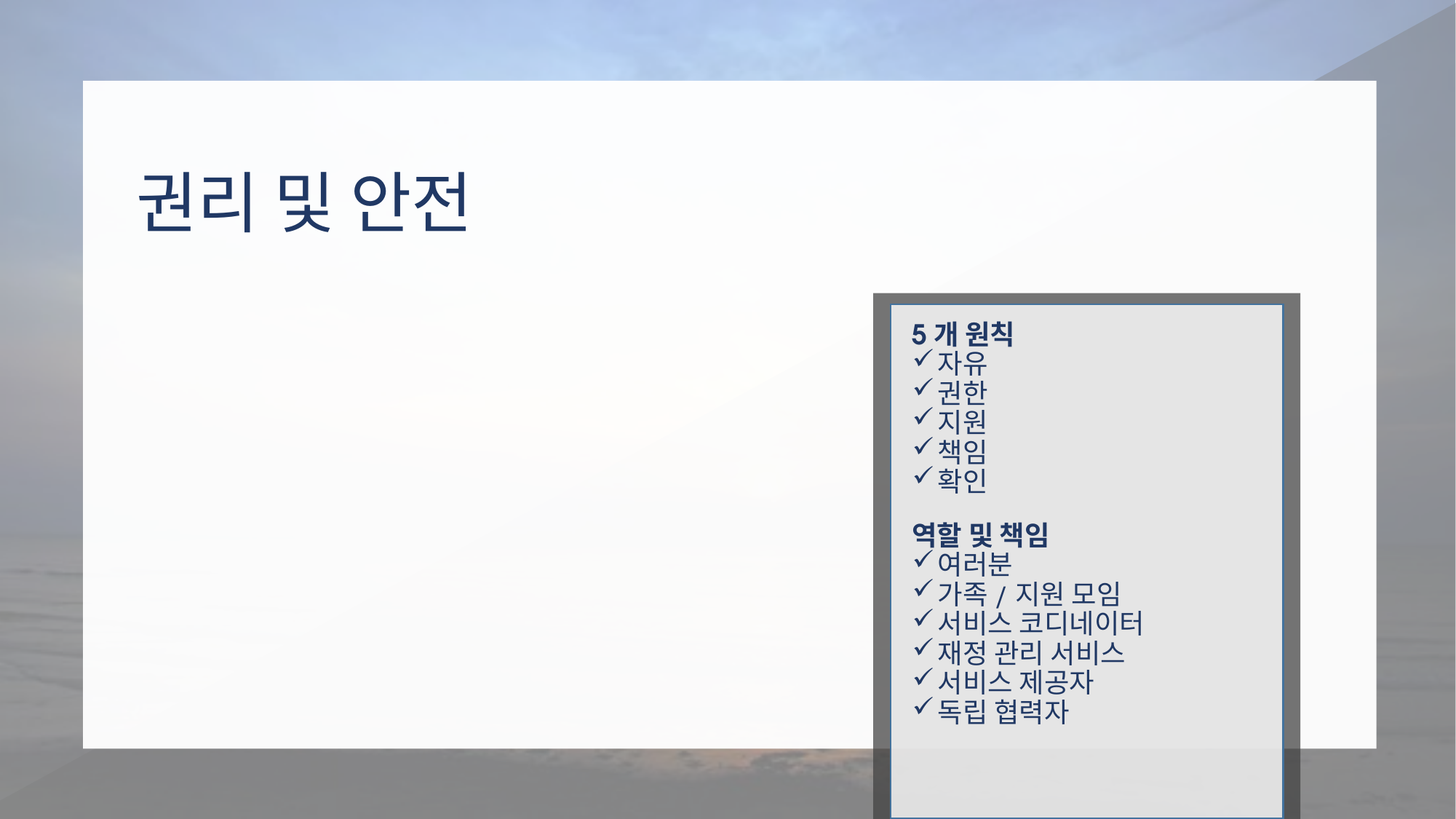

# 권리 및 안전

5개 원칙
자유
권한
지원
책임
확인
역할 및 책임
여러분
가족/지원 모임
서비스 코디네이터
재정 관리 서비스
서비스 제공자
독립 협력자